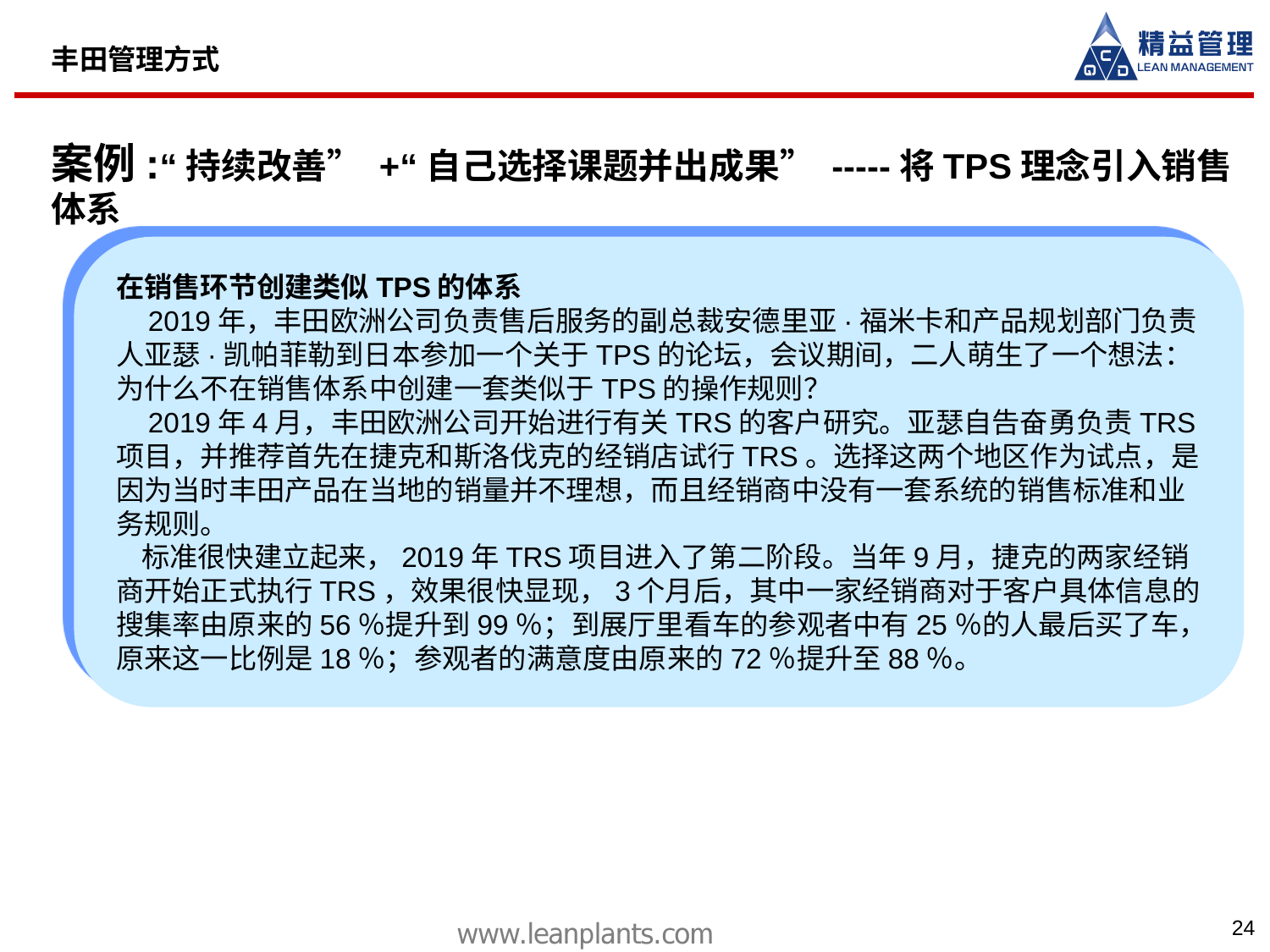

丰田管理方式
案例:“持续改善” +“自己选择课题并出成果” -----将TPS理念引入销售体系
在销售环节创建类似TPS的体系
    2019年，丰田欧洲公司负责售后服务的副总裁安德里亚·福米卡和产品规划部门负责人亚瑟·凯帕菲勒到日本参加一个关于TPS的论坛，会议期间，二人萌生了一个想法：为什么不在销售体系中创建一套类似于TPS的操作规则？
    2019年4月，丰田欧洲公司开始进行有关TRS的客户研究。亚瑟自告奋勇负责TRS项目，并推荐首先在捷克和斯洛伐克的经销店试行TRS。选择这两个地区作为试点，是因为当时丰田产品在当地的销量并不理想，而且经销商中没有一套系统的销售标准和业务规则。
    标准很快建立起来，2019年TRS项目进入了第二阶段。当年9月，捷克的两家经销商开始正式执行TRS，效果很快显现，3个月后，其中一家经销商对于客户具体信息的搜集率由原来的56％提升到99％；到展厅里看车的参观者中有25％的人最后买了车，原来这一比例是18％；参观者的满意度由原来的72％提升至88％。